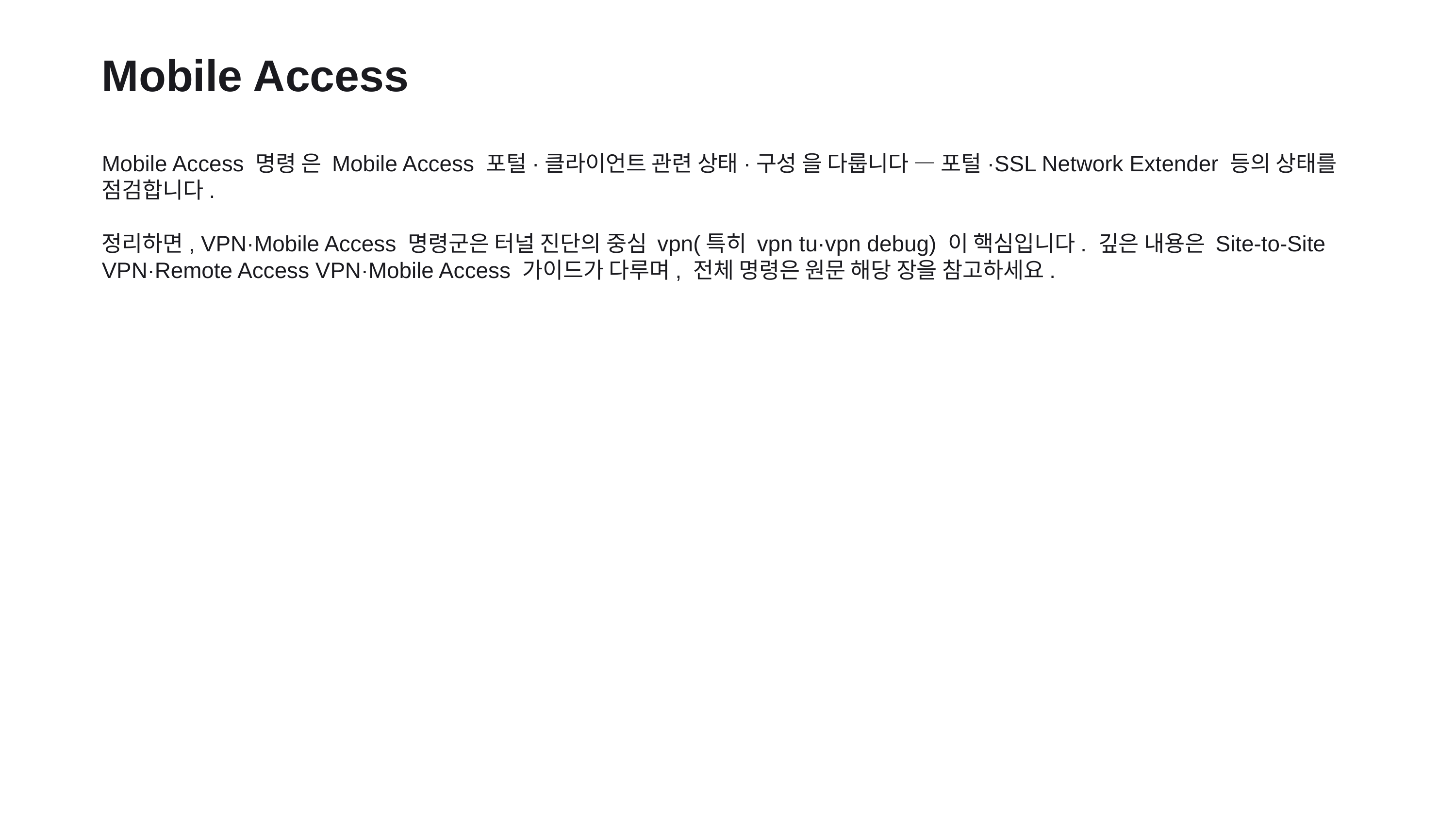

Mobile Access
Mobile Access 명령 은 Mobile Access 포털·클라이언트 관련 상태·구성 을 다룹니다 — 포털·SSL Network Extender 등의 상태를 점검합니다.

정리하면, VPN·Mobile Access 명령군은 터널 진단의 중심 vpn(특히 vpn tu·vpn debug) 이 핵심입니다. 깊은 내용은 Site-to-Site VPN·Remote Access VPN·Mobile Access 가이드가 다루며, 전체 명령은 원문 해당 장을 참고하세요.